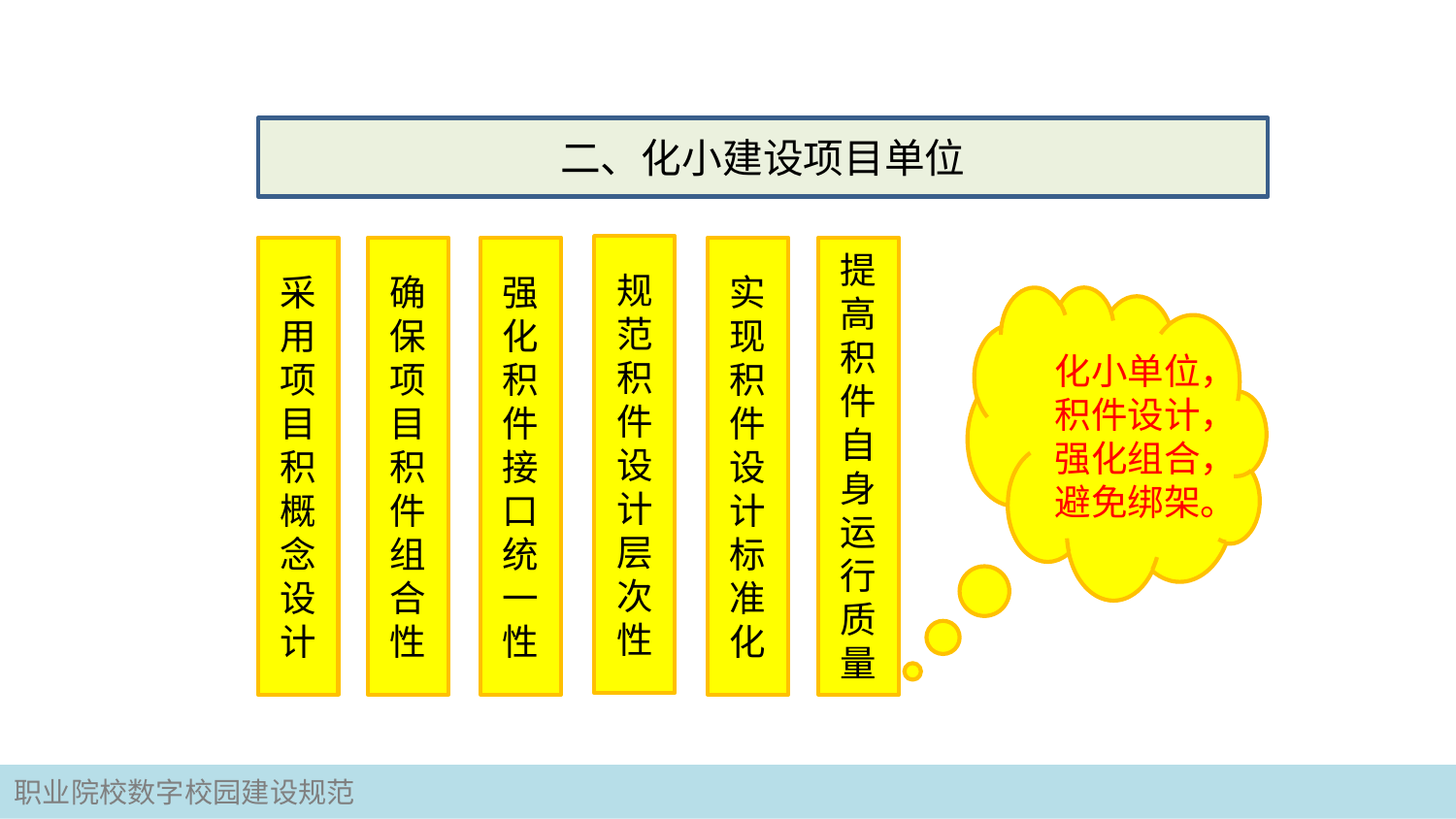

二、化小建设项目单位
规范积件设计层次性
采用项目积概念设计
确保项目积件组合性
强化积件接口统一性
实现积件设计标准化
提高积件自身运行质量
化小单位，
积件设计，
强化组合，
避免绑架。
职业院校数字校园建设规范